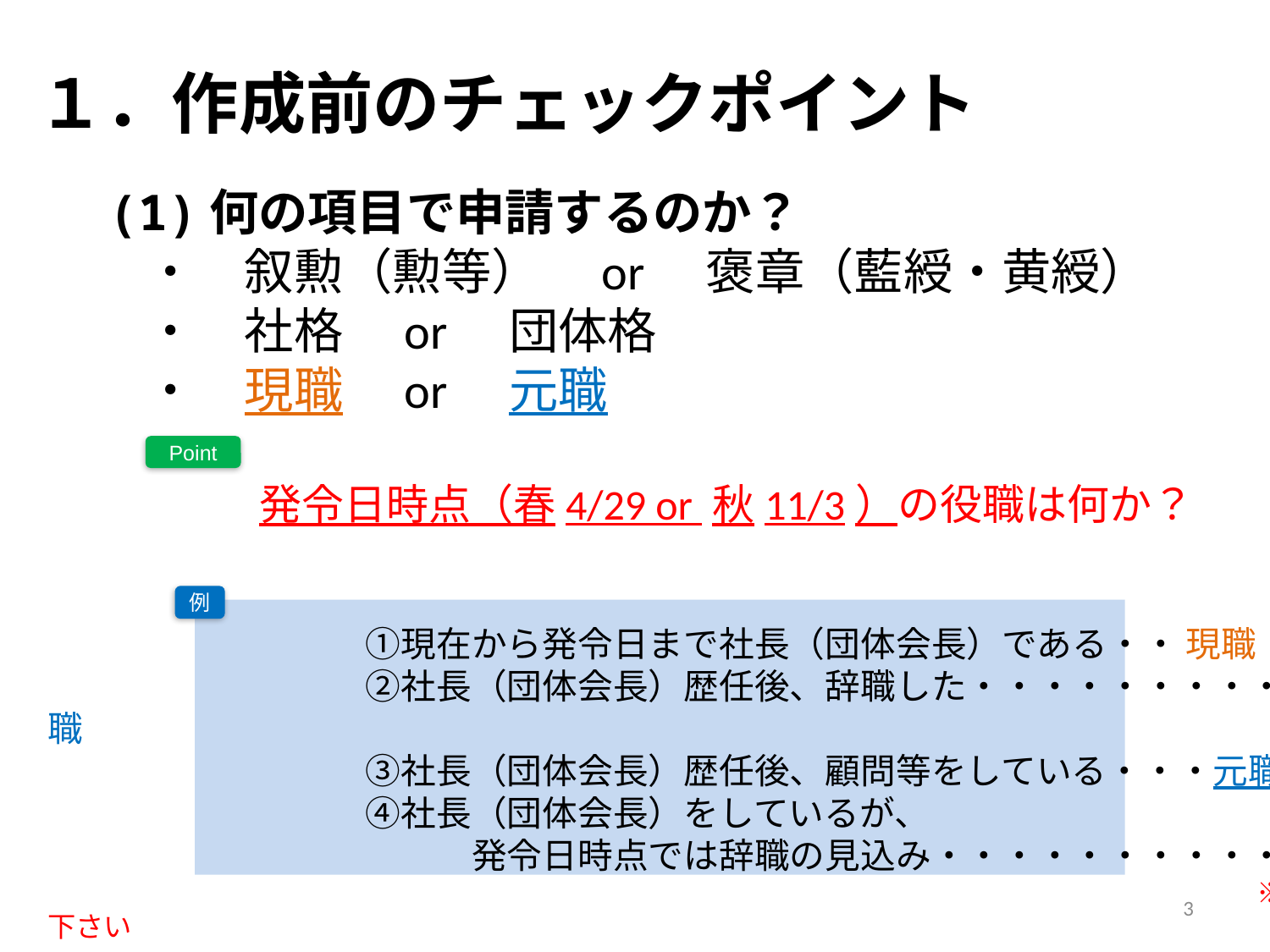

１．作成前のチェックポイント
　(1)何の項目で申請するのか？
　　・　叙勲（勲等）　or　褒章（藍綬・黄綬）
　　・　社格　or　団体格
　　・　現職　or　元職

　　　　　発令日時点（春4/29 or 秋11/3）の役職は何か？

　　　　　　　　　①現在から発令日まで社長（団体会長）である・・ 現職
　　　　　　　　　②社長（団体会長）歴任後、辞職した・・・・・・・・・・ 元職
　　　　　　　　　③社長（団体会長）歴任後、顧問等をしている・・・元職
　　　　　　　　　④社長（団体会長）をしているが、
　　　　　　　　　　　　発令日時点では辞職の見込み・・・・・・・・・・・元職
　　　　　　　　　　　　　　　　　　　　　　　　　　　　　　　　　　　　　　　　　　　※要相談下さい

Point
例

3